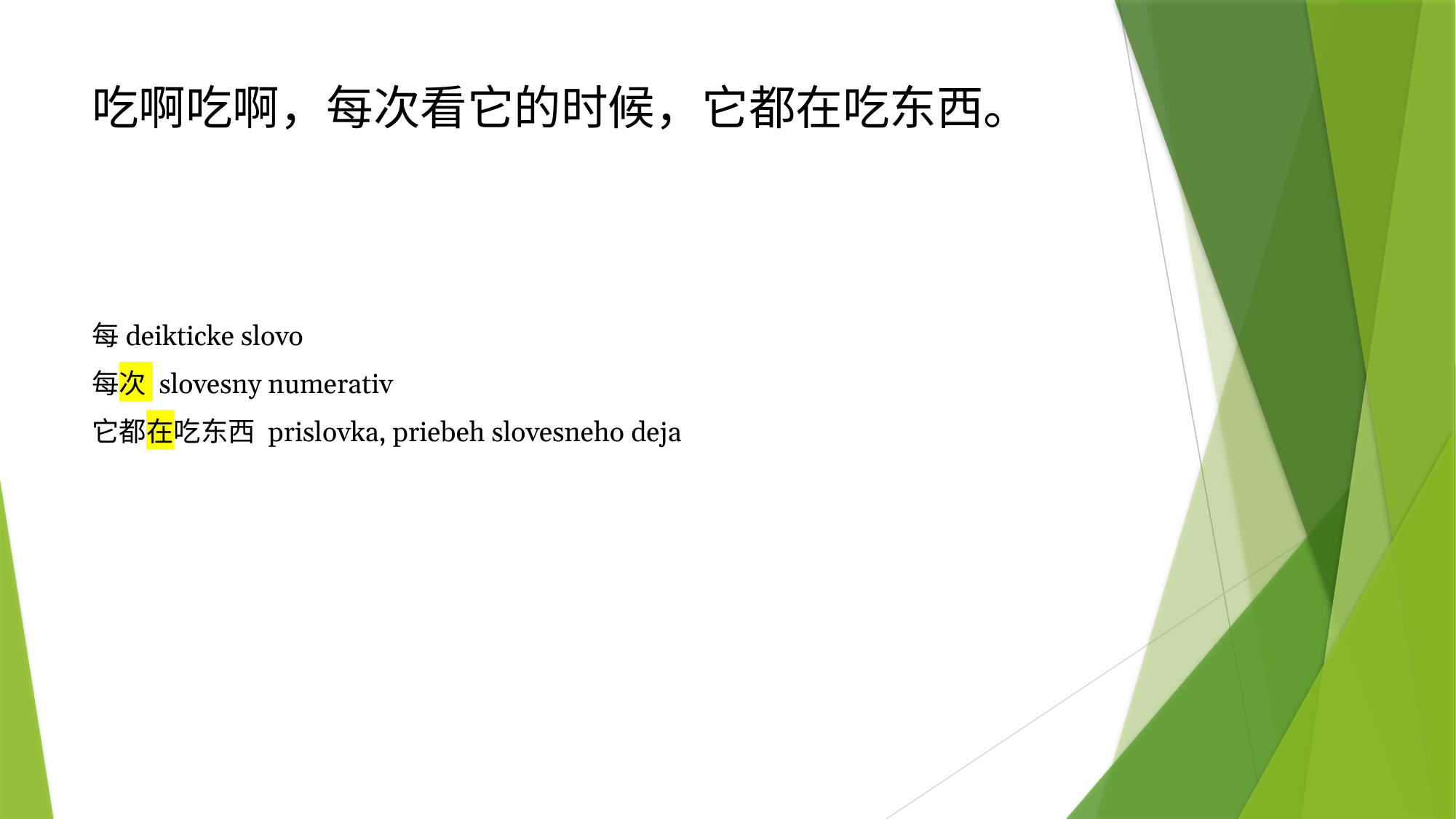

# 吃啊吃啊，每次看它的时候，它都在吃东西。

每deikticke slovo
每次 slovesny numerativ
它都在吃东西 prislovka, priebeh slovesneho deja